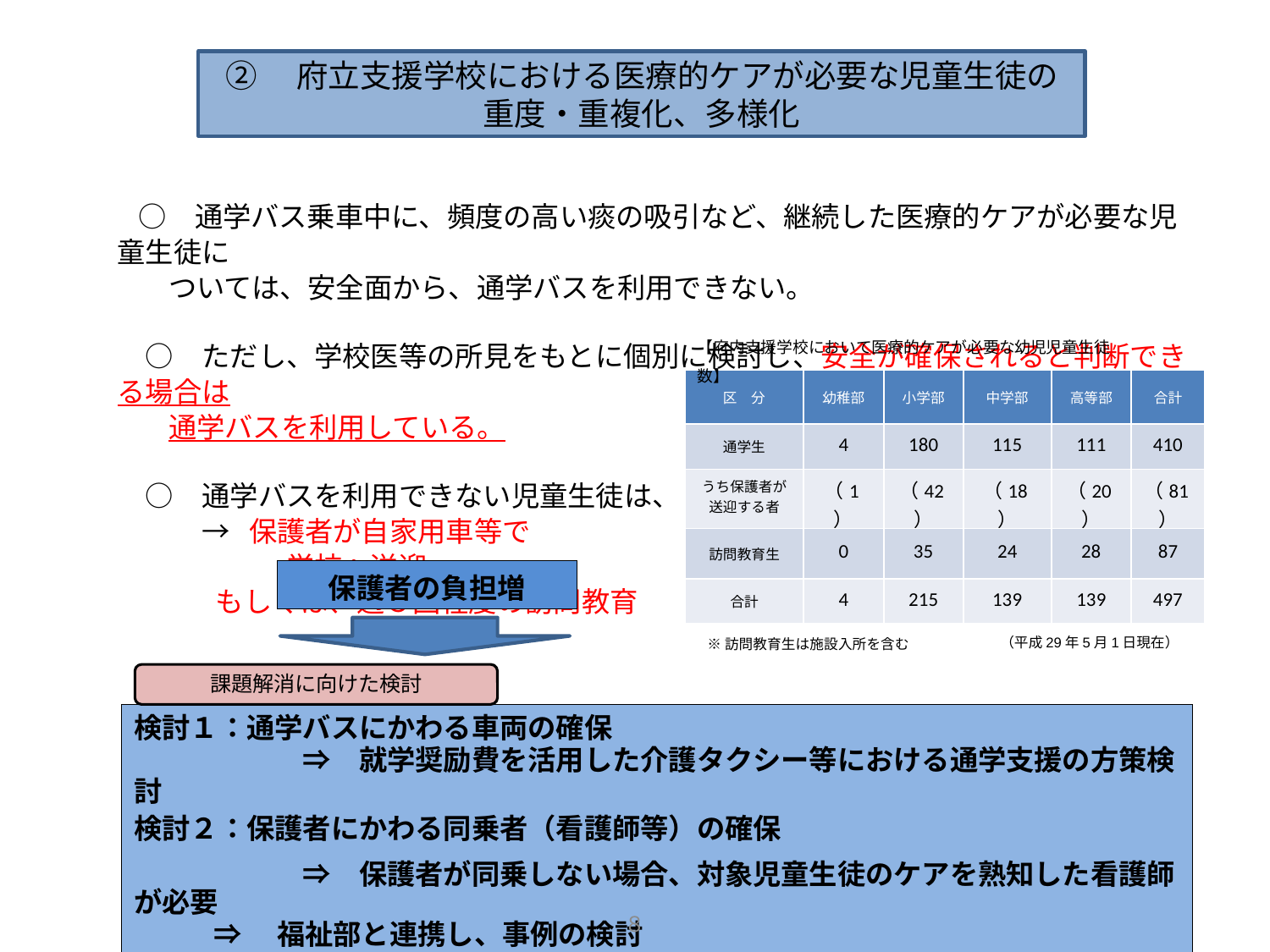

②　府立支援学校における医療的ケアが必要な児童生徒の
重度・重複化、多様化

　○　通学バス乗車中に、頻度の高い痰の吸引など、継続した医療的ケアが必要な児童生徒に
       ついては、安全面から、通学バスを利用できない。

　○　ただし、学校医等の所見をもとに個別に検討し、安全が確保されると判断できる場合は
       通学バスを利用している。

　○　通学バスを利用できない児童生徒は、
　　　→   保護者が自家用車等で
　　　　　　学校へ送迎
         　 もしくは、週３回程度の訪問教育
【府内支援学校において医療的ケアが必要な幼児児童生徒数】
| 区　分 | 幼稚部 | 小学部 | 中学部 | 高等部 | 合計 |
| --- | --- | --- | --- | --- | --- |
| 通学生 | 4 | 180 | 115 | 111 | 410 |
| うち保護者が 送迎する者 | （1） | （42） | （18） | （20） | （81） |
| 訪問教育生 | 0 | 35 | 24 | 28 | 87 |
| 合計 | 4 | 215 | 139 | 139 | 497 |

保護者の負担増
（平成29年5月1日現在）
※訪問教育生は施設入所を含む
課題解消に向けた検討

検討１：通学バスにかわる車両の確保
　　　　　　⇒　就学奨励費を活用した介護タクシー等における通学支援の方策検討

検討２：保護者にかわる同乗者（看護師等）の確保

　　　　　　⇒　保護者が同乗しない場合、対象児童生徒のケアを熟知した看護師が必要

              ⇒　福祉部と連携し、事例の検討
８